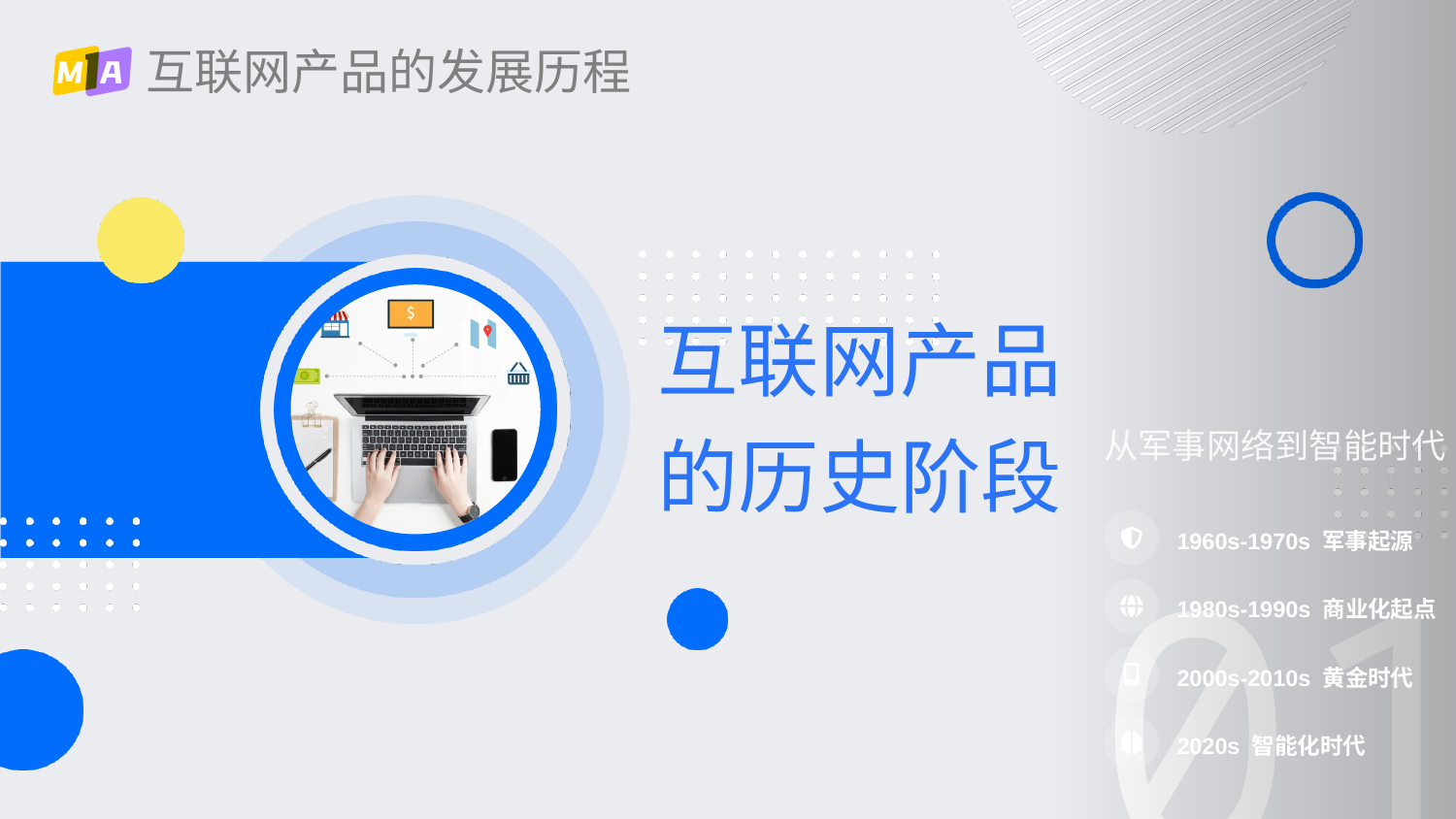

互联网产品的发展历程
# 互联网产品 的历史阶段
从军事网络到智能时代
01

1960s-1970s 军事起源

1980s-1990s 商业化起点

2000s-2010s 黄金时代

2020s 智能化时代